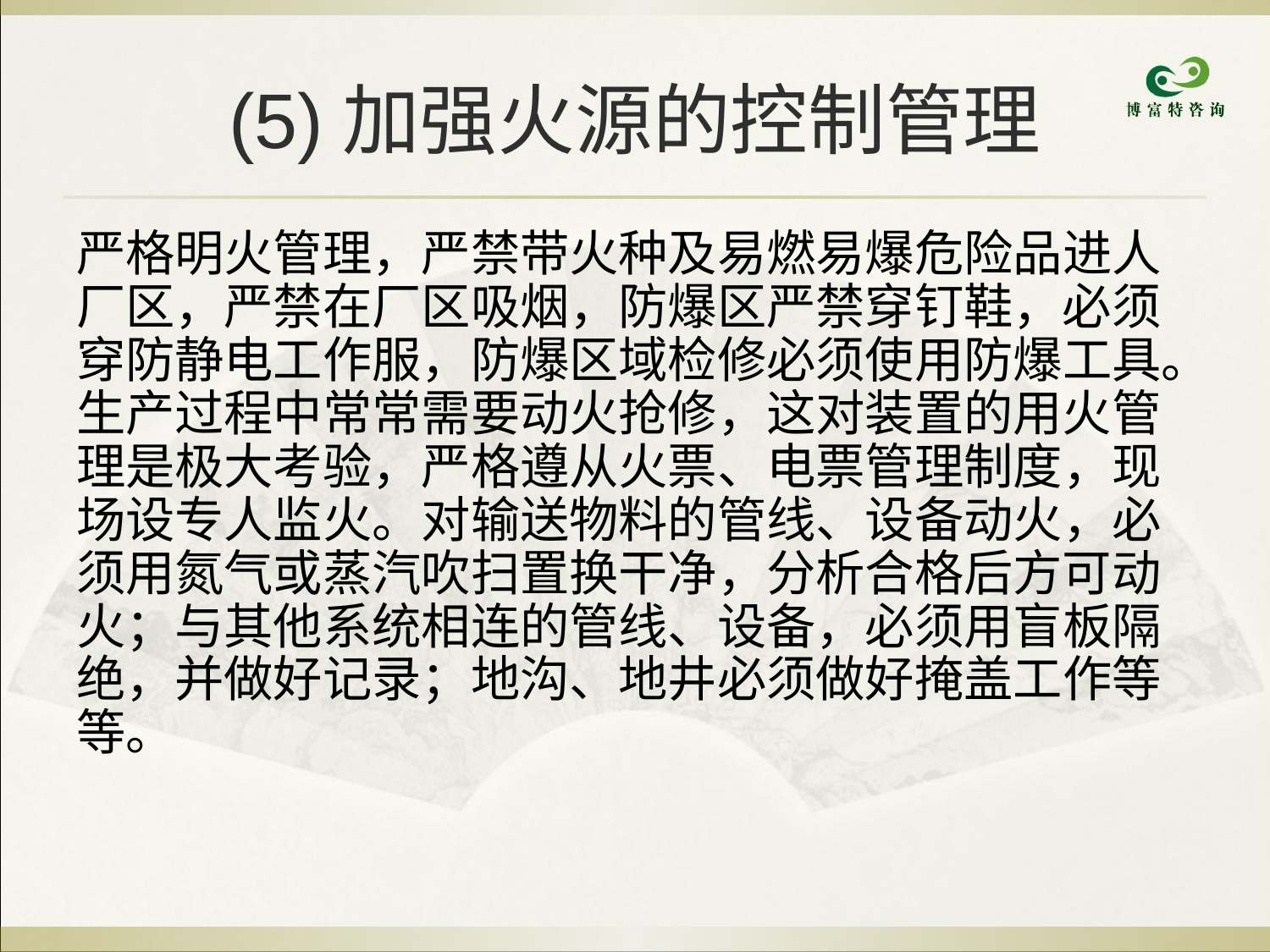

(5)加强火源的控制管理
严格明火管理，严禁带火种及易燃易爆危险品进人厂区，严禁在厂区吸烟，防爆区严禁穿钉鞋，必须穿防静电工作服，防爆区域检修必须使用防爆工具。生产过程中常常需要动火抢修，这对装置的用火管理是极大考验，严格遵从火票、电票管理制度，现场设专人监火。对输送物料的管线、设备动火，必须用氮气或蒸汽吹扫置换干净，分析合格后方可动火；与其他系统相连的管线、设备，必须用盲板隔绝，并做好记录；地沟、地井必须做好掩盖工作等等。